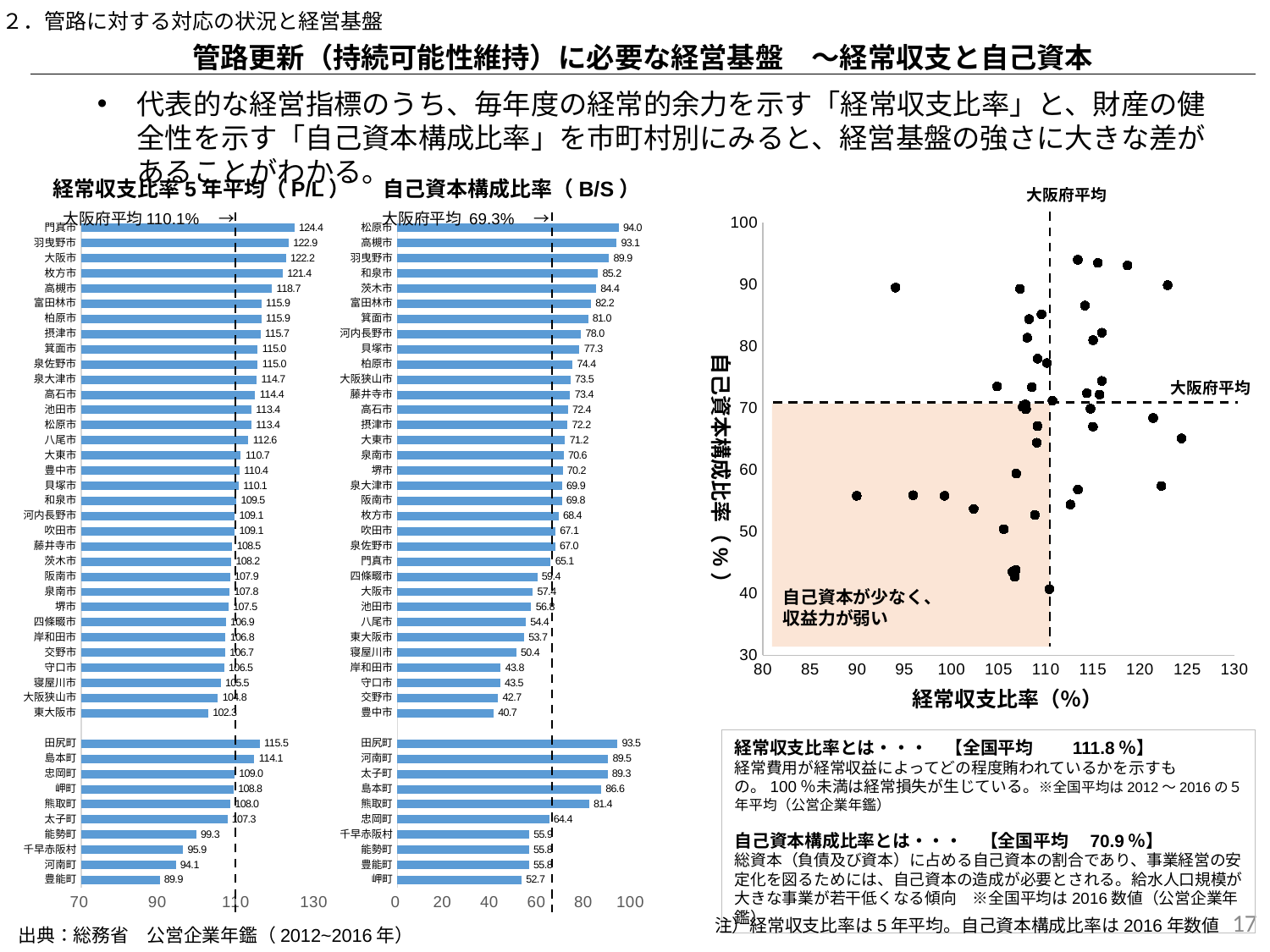

２．管路に対する対応の状況と経営基盤
管路更新（持続可能性維持）に必要な経営基盤　～経常収支と自己資本
代表的な経営指標のうち、毎年度の経常的余力を示す「経常収支比率」と、財産の健全性を示す「自己資本構成比率」を市町村別にみると、経営基盤の強さに大きな差があることがわかる。
経常収支比率5年平均（P/L）
自己資本構成比率（B/S）
大阪府平均
大阪府平均110.1%　→
大阪府平均 69.3%　→

### Chart

| Category | Y の値 |
|---|---|

### Chart

| Category | 耐震適合率 |
|---|---|
| 豊能町 | 89.94000000000001 |
| 河南町 | 94.05999999999999 |
| 千早赤阪村 | 95.92 |
| 能勢町 | 99.25999999999999 |
| 太子町 | 107.25999999999999 |
| 熊取町 | 108.02000000000001 |
| 岬町 | 108.83999999999999 |
| 忠岡町 | 109.04 |
| 島本町 | 114.14000000000001 |
| 田尻町 | 115.52000000000001 |
|  | None |
| 東大阪市 | 102.34 |
| 大阪狭山市 | 104.84 |
| 寝屋川市 | 105.53999999999999 |
| 守口市 | 106.46 |
| 交野市 | 106.7 |
| 岸和田市 | 106.8 |
| 四條畷市 | 106.86000000000001 |
| 堺市 | 107.54 |
| 泉南市 | 107.84 |
| 阪南市 | 107.90000000000002 |
| 茨木市 | 108.22 |
| 藤井寺市 | 108.52000000000001 |
| 吹田市 | 109.12 |
| 河内長野市 | 109.12 |
| 和泉市 | 109.53999999999999 |
| 貝塚市 | 110.11999999999998 |
| 豊中市 | 110.38 |
| 大東市 | 110.7 |
| 八尾市 | 112.6 |
| 松原市 | 113.38000000000002 |
| 池田市 | 113.4 |
| 高石市 | 114.36000000000001 |
| 泉大津市 | 114.73999999999998 |
| 泉佐野市 | 115.0 |
| 箕面市 | 115.02000000000001 |
| 摂津市 | 115.7 |
| 柏原市 | 115.93999999999998 |
| 富田林市 | 115.94000000000001 |
| 高槻市 | 118.66000000000001 |
| 枚方市 | 121.38000000000002 |
| 大阪市 | 122.24000000000001 |
| 羽曳野市 | 122.92 |
| 門真市 | 124.38 |

### Chart

| Category | 耐震適合率 |
|---|---|
| 岬町 | 52.7 |
| 豊能町 | 55.8 |
| 能勢町 | 55.8 |
| 千早赤阪村 | 55.9 |
| 忠岡町 | 64.4 |
| 熊取町 | 81.4 |
| 島本町 | 86.6 |
| 太子町 | 89.3 |
| 河南町 | 89.5 |
| 田尻町 | 93.5 |
|  | None |
| 豊中市 | 40.7 |
| 交野市 | 42.7 |
| 守口市 | 43.5 |
| 岸和田市 | 43.8 |
| 寝屋川市 | 50.4 |
| 東大阪市 | 53.7 |
| 八尾市 | 54.4 |
| 池田市 | 56.8 |
| 大阪市 | 57.4 |
| 四條畷市 | 59.4 |
| 門真市 | 65.1 |
| 泉佐野市 | 67.0 |
| 吹田市 | 67.1 |
| 枚方市 | 68.4 |
| 阪南市 | 69.8 |
| 泉大津市 | 69.9 |
| 堺市 | 70.2 |
| 泉南市 | 70.6 |
| 大東市 | 71.2 |
| 摂津市 | 72.2 |
| 高石市 | 72.4 |
| 藤井寺市 | 73.4 |
| 大阪狭山市 | 73.5 |
| 柏原市 | 74.4 |
| 貝塚市 | 77.3 |
| 河内長野市 | 78.0 |
| 箕面市 | 81.0 |
| 富田林市 | 82.2 |
| 茨木市 | 84.4 |
| 和泉市 | 85.2 |
| 羽曳野市 | 89.9 |
| 高槻市 | 93.1 |
| 松原市 | 94.0 |
自己資本構成比率（%）
大阪府平均

自己資本が少なく、
収益力が弱い
経常収支比率（％）
経常収支比率とは・・・　【全国平均　　111.8％】
経常費用が経常収益によってどの程度賄われているかを示すもの。100％未満は経常損失が生じている。※全国平均は2012～2016の５年平均（公営企業年鑑）

自己資本構成比率とは・・・　【全国平均　70.9％】
総資本（負債及び資本）に占める自己資本の割合であり、事業経営の安定化を図るためには、自己資本の造成が必要とされる。給水人口規模が大きな事業が若干低くなる傾向　※全国平均は2016数値（公営企業年鑑）
17
注）経常収支比率は5年平均。自己資本構成比率は2016年数値
出典：総務省　公営企業年鑑（2012~2016年）